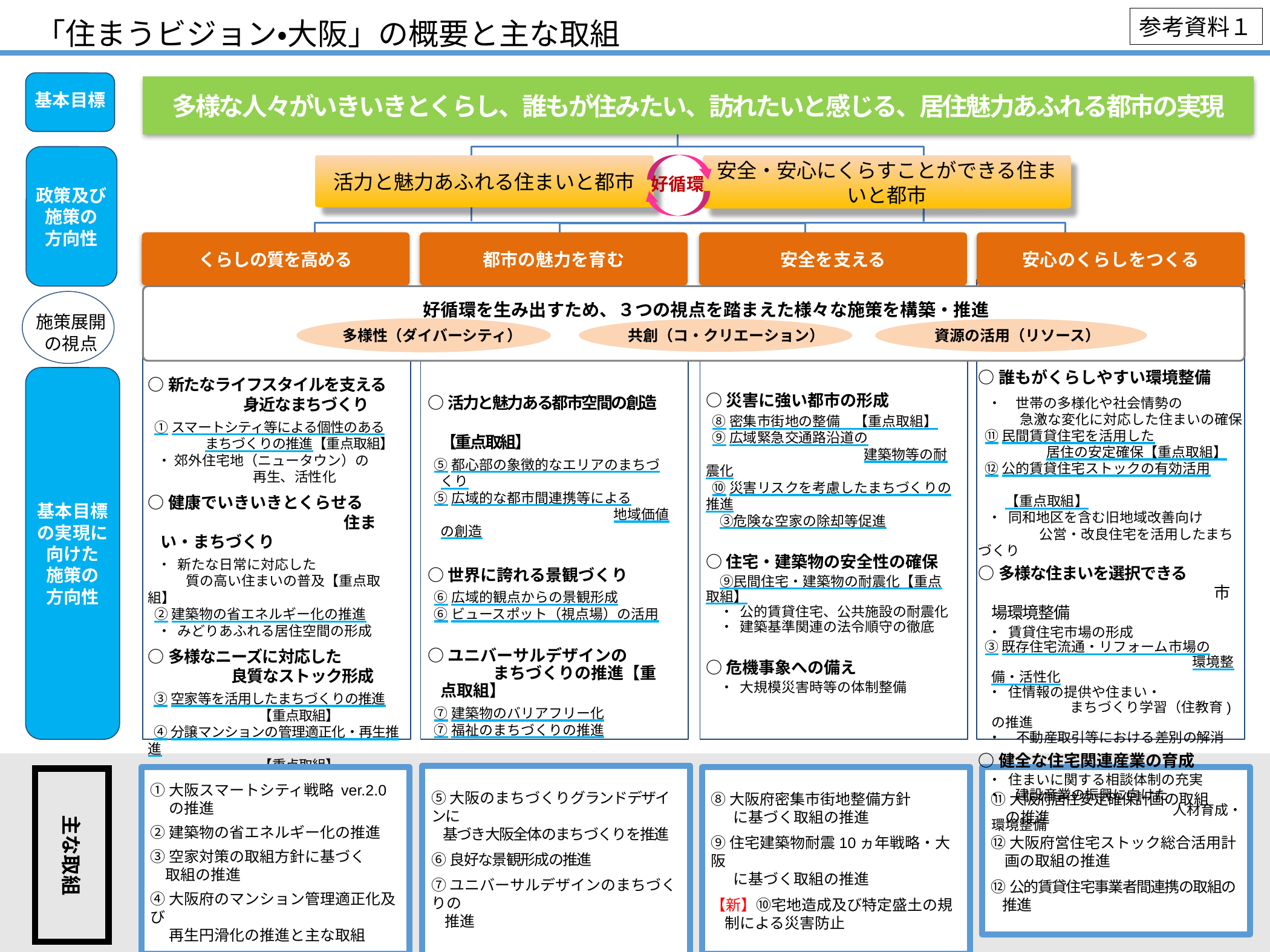

参考資料１
「住まうビジョン・大阪」の概要と主な取組
基本目標
多様な人々がいきいきとくらし、誰もが住みたい、訪れたいと感じる、居住魅力あふれる都市の実現

政策及び
施策の
方向性

安全・安心にくらすことができる住まいと都市
活力と魅力あふれる住まいと都市
好循環

くらしの質を高める
都市の魅力を育む
安全を支える
安心のくらしをつくる

好循環を生み出すため、３つの視点を踏まえた様々な施策を構築・推進
施策展開
の視点

共創（コ・クリエーション）
資源の活用（リソース）
多様性（ダイバーシティ）

○誰もがくらしやすい環境整備

  ・　世帯の多様化や社会情勢の
            急激な変化に対応した住まいの確保
  ⑪民間賃貸住宅を活用した
             　   居住の安定確保【重点取組】
  ⑫公的賃貸住宅ストックの有効活用
　　　　　　　　　　　　　　　　　　　　【重点取組】
  ・  同和地区を含む旧地域改善向け
     　　　公営・改良住宅を活用したまちづくり

○多様な住まいを選択できる
　　　　　　　　　　　　　　　市場環境整備

  ・  賃貸住宅市場の形成
  ③既存住宅流通・リフォーム市場の
     　　　　　　　　　　　　　　環境整備・活性化
  ・  住情報の提供や住まい・
      　　　　　まちづくり学習（住教育)の推進
  ・　不動産取引等における差別の解消

○健全な住宅関連産業の育成

  ・  住まいに関する相談体制の充実
  ・　建設産業の振興に向けた
　　　　　　　　　　　　　　人材育成・環境整備

基本目標の実現に
向けた
施策の
方向性
○新たなライフスタイルを支える
                              身近なまちづくり

  ①スマートシティ等による個性のある
                    まちづくりの推進【重点取組】
  ・ 郊外住宅地（ニュータウン）の
                                再生、活性化

○健康でいきいきとくらせる
　　　　　　　　　　　　住まい・まちづくり

  ・  新たな日常に対応した
           質の高い住まいの普及【重点取組】
  ②建築物の省エネルギー化の推進
  ・  みどりあふれる居住空間の形成

○多様なニーズに対応した
                        良質なストック形成

  ③空家等を活用したまちづくりの推進
                                        【重点取組】
  ④分譲マンションの管理適正化・再生推進
                                        【重点取組】

○災害に強い都市の形成

  ⑧密集市街地の整備　【重点取組】
  ⑨広域緊急交通路沿道の
    　　　　　　　　　　 建築物等の耐震化
  ⑩災害リスクを考慮したまちづくりの推進
　③危険な空家の除却等促進

○住宅・建築物の安全性の確保

　⑨民間住宅・建築物の耐震化【重点取組】
　・  公的賃貸住宅、公共施設の耐震化
　・  建築基準関連の法令順守の徹底

○危機事象への備え

　・  大規模災害時等の体制整備

○活力と魅力ある都市空間の創造
   　　　　　　　　　　　　　　　【重点取組】

  ⑤都心部の象徴的なエリアのまちづくり
  ⑤広域的な都市間連携等による
     　　　　　　　　　　　　地域価値の創造

○世界に誇れる景観づくり

  ⑥広域的観点からの景観形成
  ⑥ビュースポット（視点場）の活用

○ユニバーサルデザインの
　　　　まちづくりの推進【重点取組】

  ⑦建築物のバリアフリー化
  ⑦福祉のまちづくりの推進

⑤大阪のまちづくりグランドデザインに
   基づき大阪全体のまちづくりを推進

⑥良好な景観形成の推進

⑦ユニバーサルデザインのまちづくりの
   推進

①大阪スマートシティ戦略 ver.2.0
　 の推進

②建築物の省エネルギー化の推進

③空家対策の取組方針に基づく
　取組の推進

④大阪府のマンション管理適正化及び
　 再生円滑化の推進と主な取組

⑧大阪府密集市街地整備方針
 　に基づく取組の推進

⑨住宅建築物耐震10ヵ年戦略・大阪
 　に基づく取組の推進

【新】⑩宅地造成及び特定盛土の規
   制による災害防止

⑪大阪府居住安定確保計画の取組
　の推進

⑫大阪府営住宅ストック総合活用計
   画の取組の推進

⑫公的賃貸住宅事業者間連携の取組の
   推進

主な取組